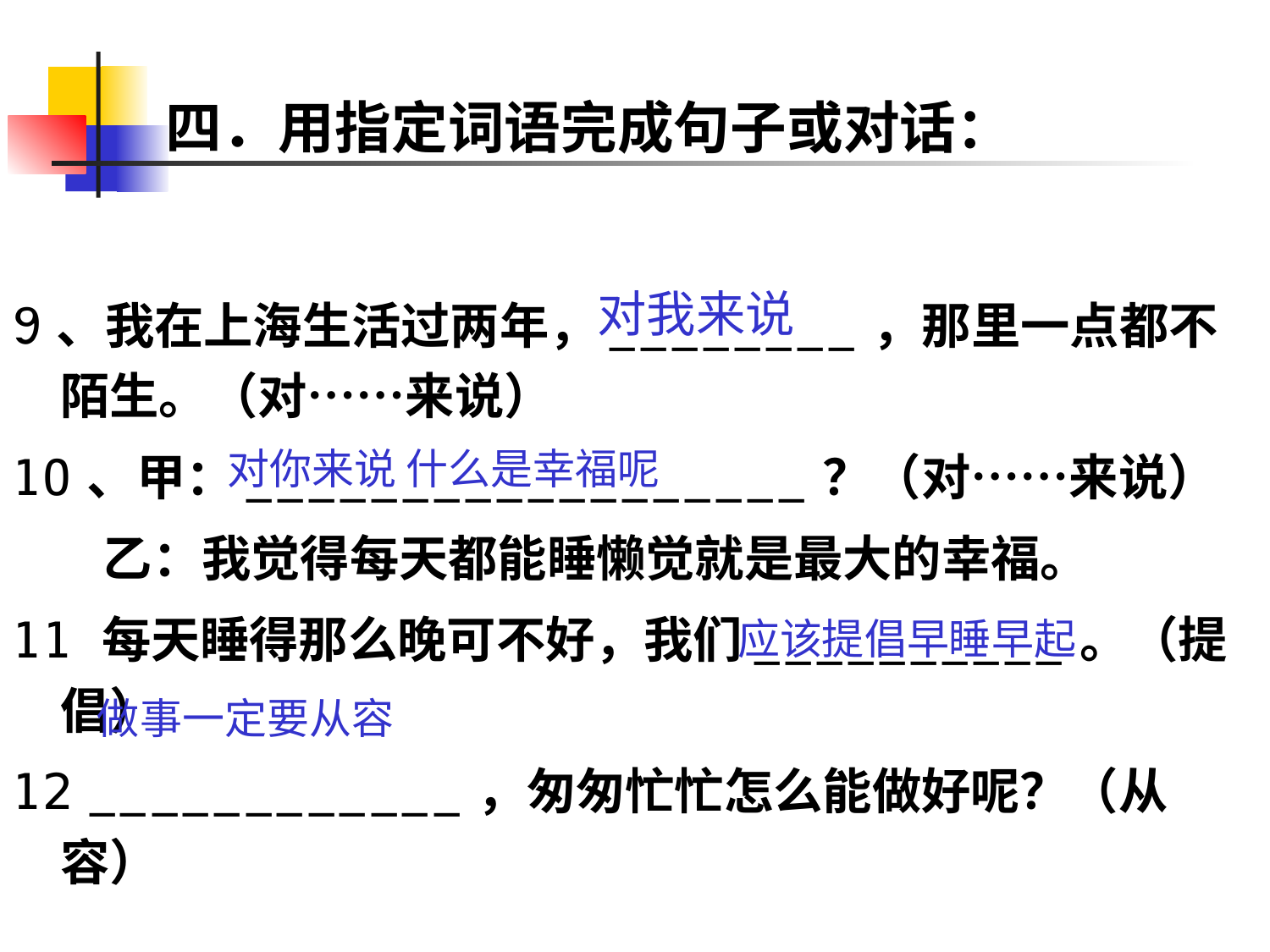

# 四．用指定词语完成句子或对话：
9、我在上海生活过两年，________，那里一点都不陌生。（对……来说）
10、甲：__________________？（对……来说）
       乙：我觉得每天都能睡懒觉就是最大的幸福。
11 每天睡得那么晚可不好，我们__________。（提倡）
12 ____________，匆匆忙忙怎么能做好呢？（从容）
对我来说
对你来说 什么是幸福呢
应该提倡早睡早起
做事一定要从容